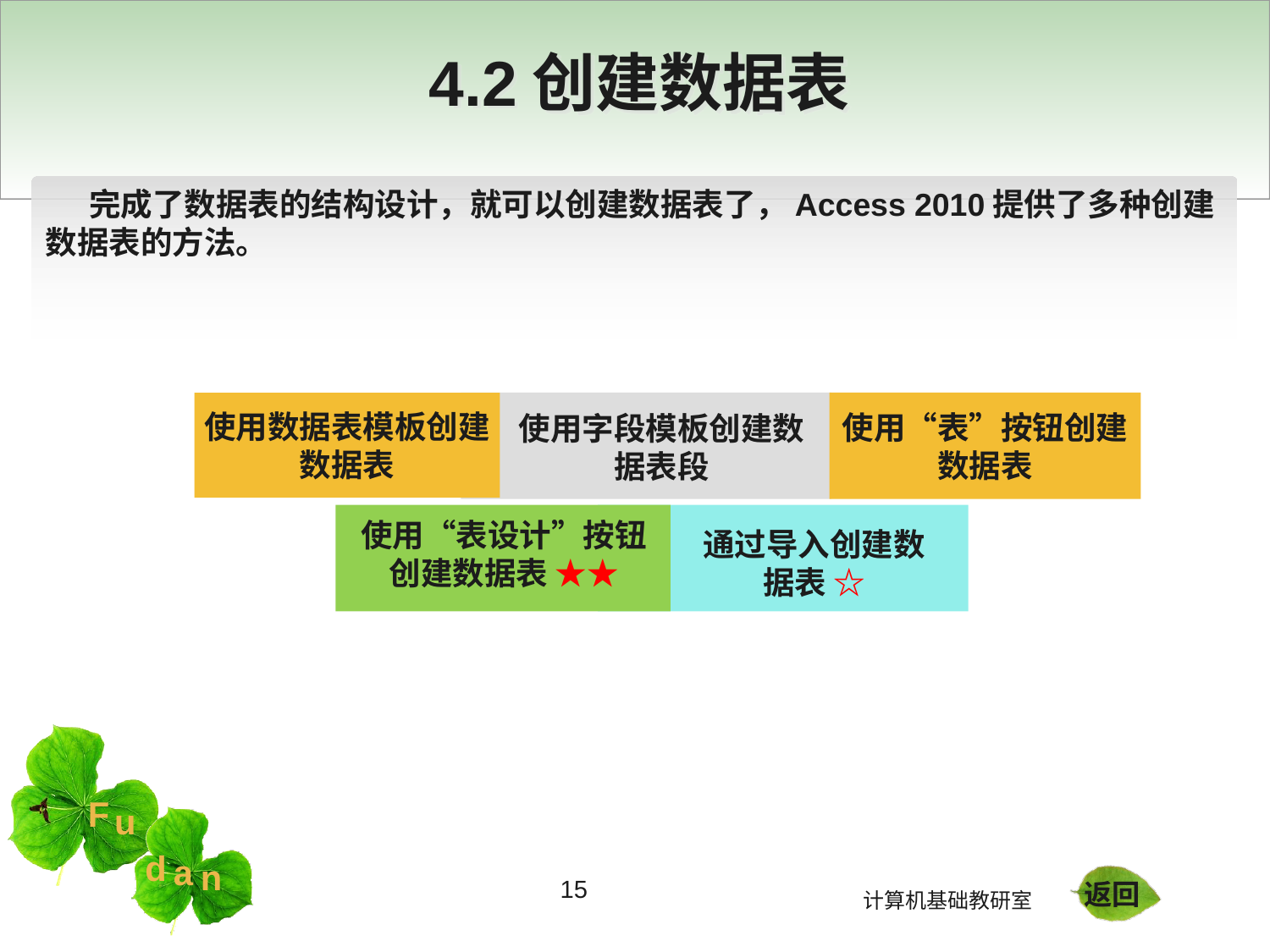

# 4.2创建数据表
     完成了数据表的结构设计，就可以创建数据表了，Access 2010提供了多种创建数据表的方法。
使用数据表模板创建
数据表

使用“表”按钮创建
数据表
使用字段模板创建数据表段

使用“表设计”按钮创建数据表 ★★
通过导入创建数据表 ☆
15
返回